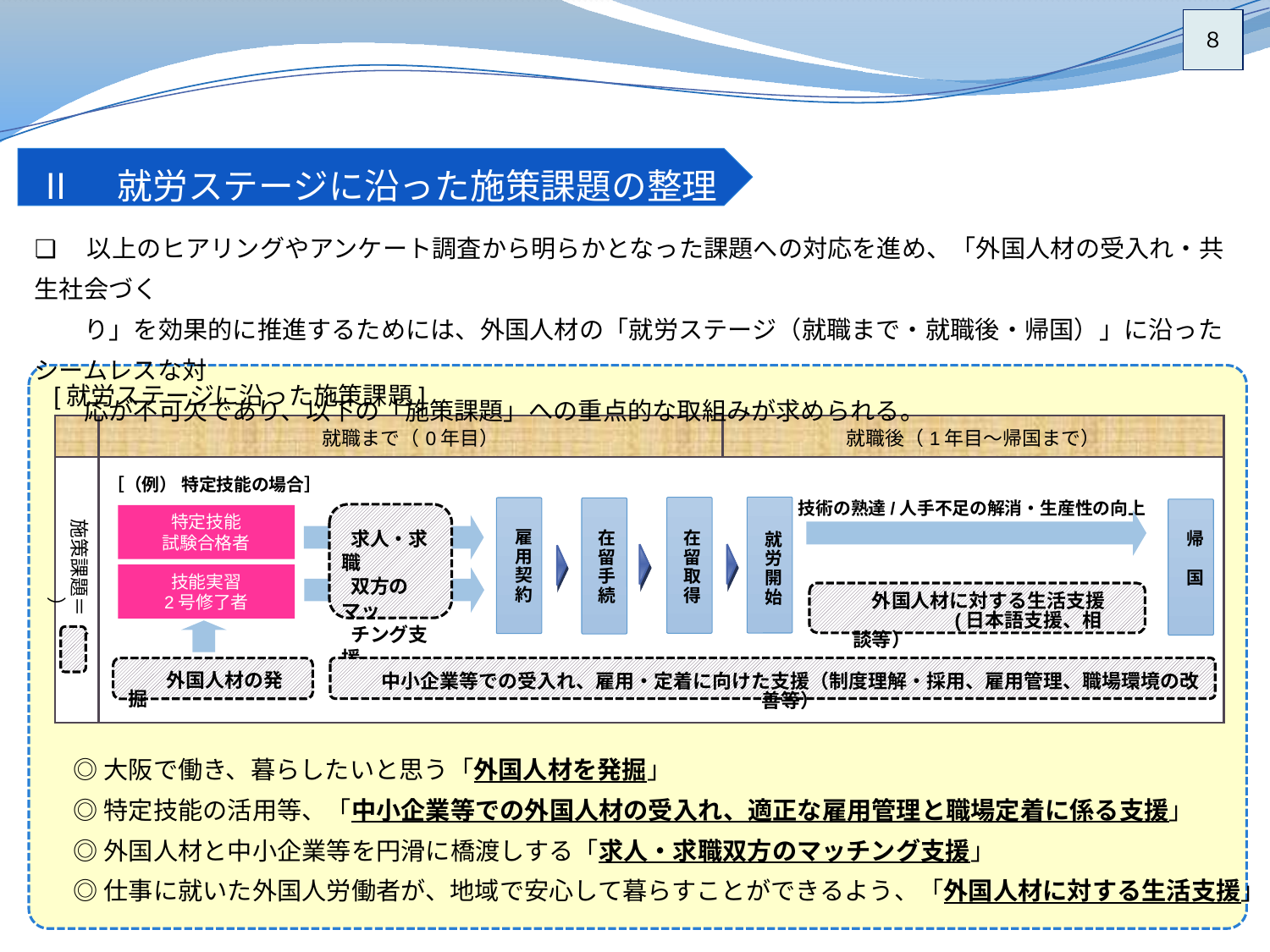

８
 Ⅱ　就労ステージに沿った施策課題の整理
❏　以上のヒアリングやアンケート調査から明らかとなった課題への対応を進め、「外国人材の受入れ・共生社会づく
　　り」を効果的に推進するためには、外国人材の「就労ステージ（就職まで・就職後・帰国）」に沿ったシームレスな対
　　応が不可欠であり、以下の「施策課題」への重点的な取組みが求められる。
[就労ステージに沿った施策課題]

|  | 就職まで（0年目） | 就職後（1年目～帰国まで） |
| --- | --- | --- |
|  |  |  |

［（例） 特定技能の場合］
技術の熟達/人手不足の解消・生産性の向上

特定技能
試験合格者
 求人・求職
 双方のマッ
 チング支援
雇
用
契
約
在留取得
在留手続
帰

国
就労開始

技能実習
2号修了者

　外国人材に対する生活支援
　　　　　(日本語支援、相談等）

　　外国人材の発掘
中小企業等での受入れ、雇用・定着に向けた支援（制度理解・採用、雇用管理、職場環境の改善等）
施策課題＝（　　　　　　）

◎大阪で働き、暮らしたいと思う「外国人材を発掘」
◎特定技能の活用等、「中小企業等での外国人材の受入れ、適正な雇用管理と職場定着に係る支援」
◎外国人材と中小企業等を円滑に橋渡しする「求人・求職双方のマッチング支援」
◎仕事に就いた外国人労働者が、地域で安心して暮らすことができるよう、「外国人材に対する生活支援」